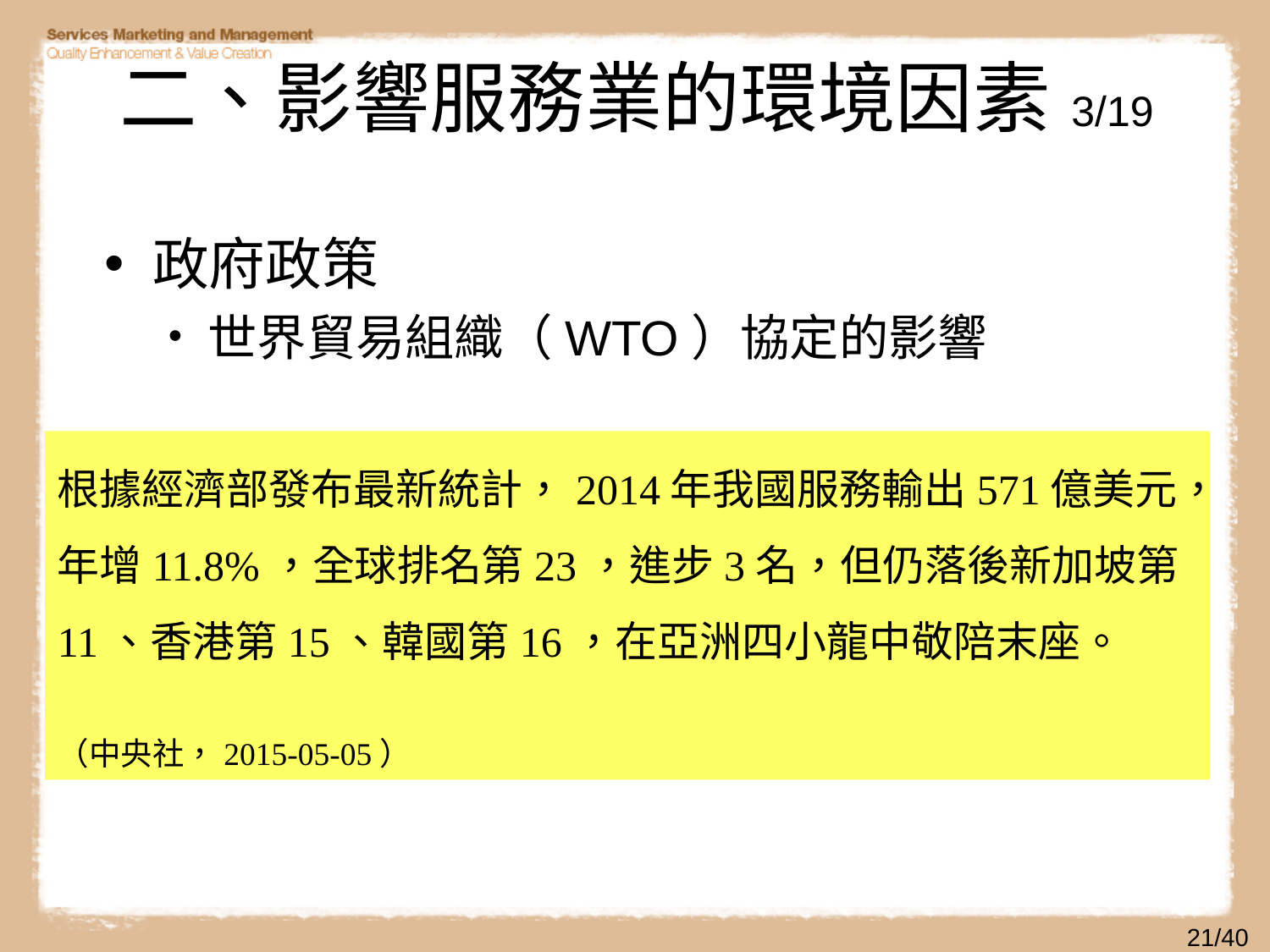

# 二、影響服務業的環境因素 3/19
政府政策
世界貿易組織（WTO）協定的影響
根據經濟部發布最新統計，2014年我國服務輸出571億美元，年增11.8%，全球排名第23，進步3名，但仍落後新加坡第11、香港第15、韓國第16，在亞洲四小龍中敬陪末座。
（中央社，2015-05-05）